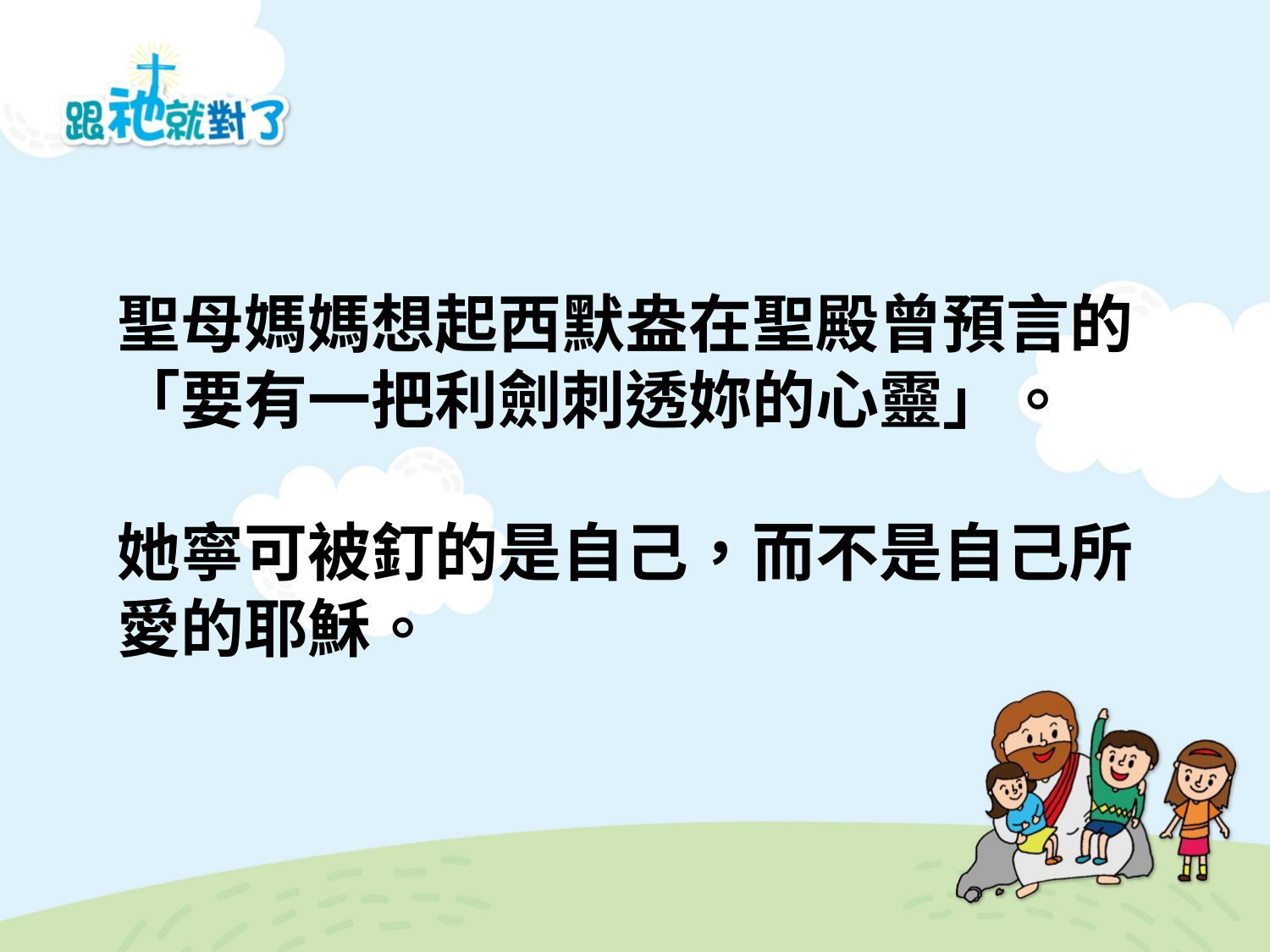

聖母媽媽想起西默盎在聖殿曾預言的「要有一把利劍刺透妳的心靈」。

她寧可被釘的是自己，而不是自己所愛的耶穌。